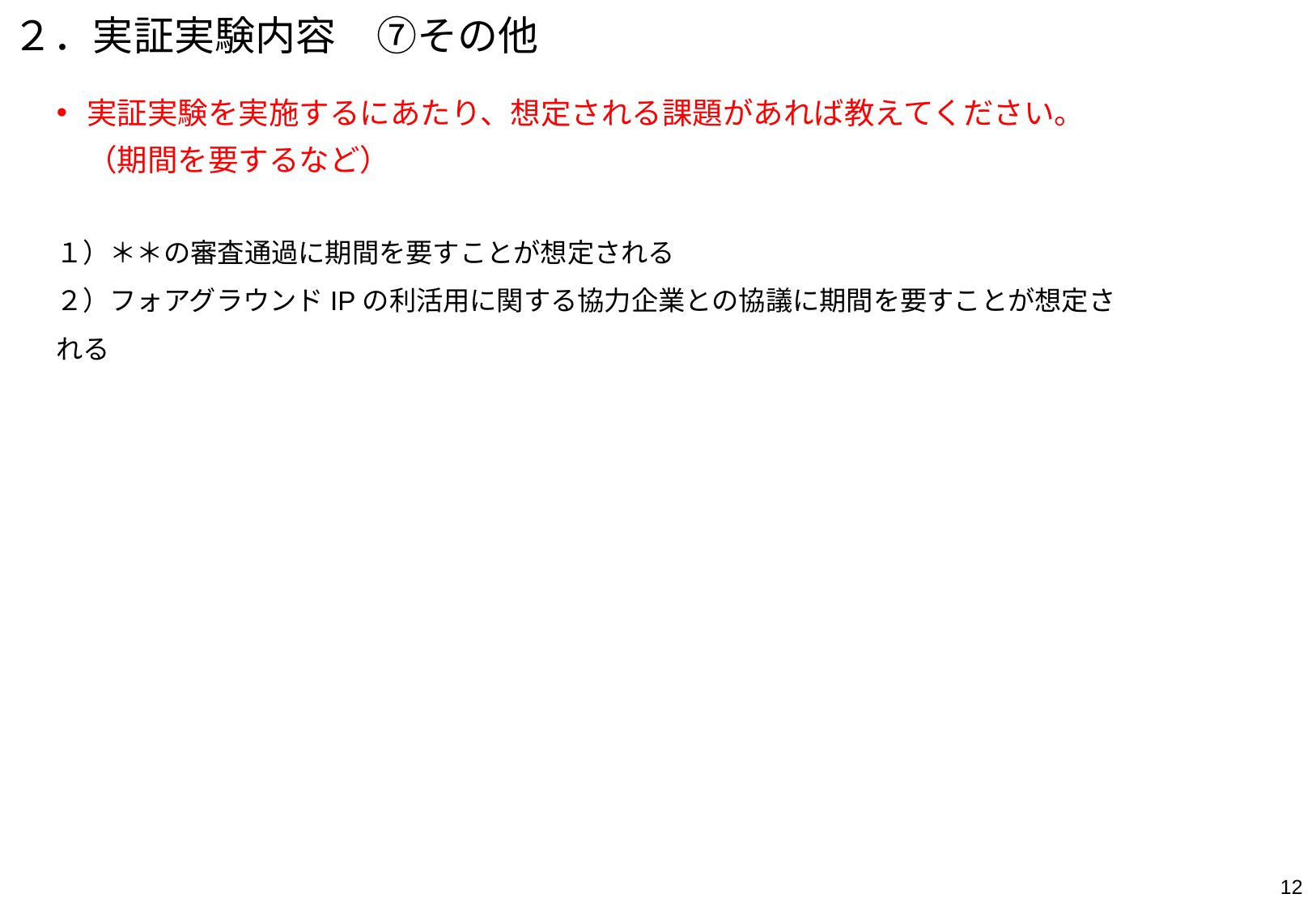

２．実証実験内容	⑦その他
実証実験を実施するにあたり、想定される課題があれば教えてください。
　（期間を要するなど）
１）＊＊の審査通過に期間を要すことが想定される
２）フォアグラウンドIPの利活用に関する協力企業との協議に期間を要すことが想定される
12